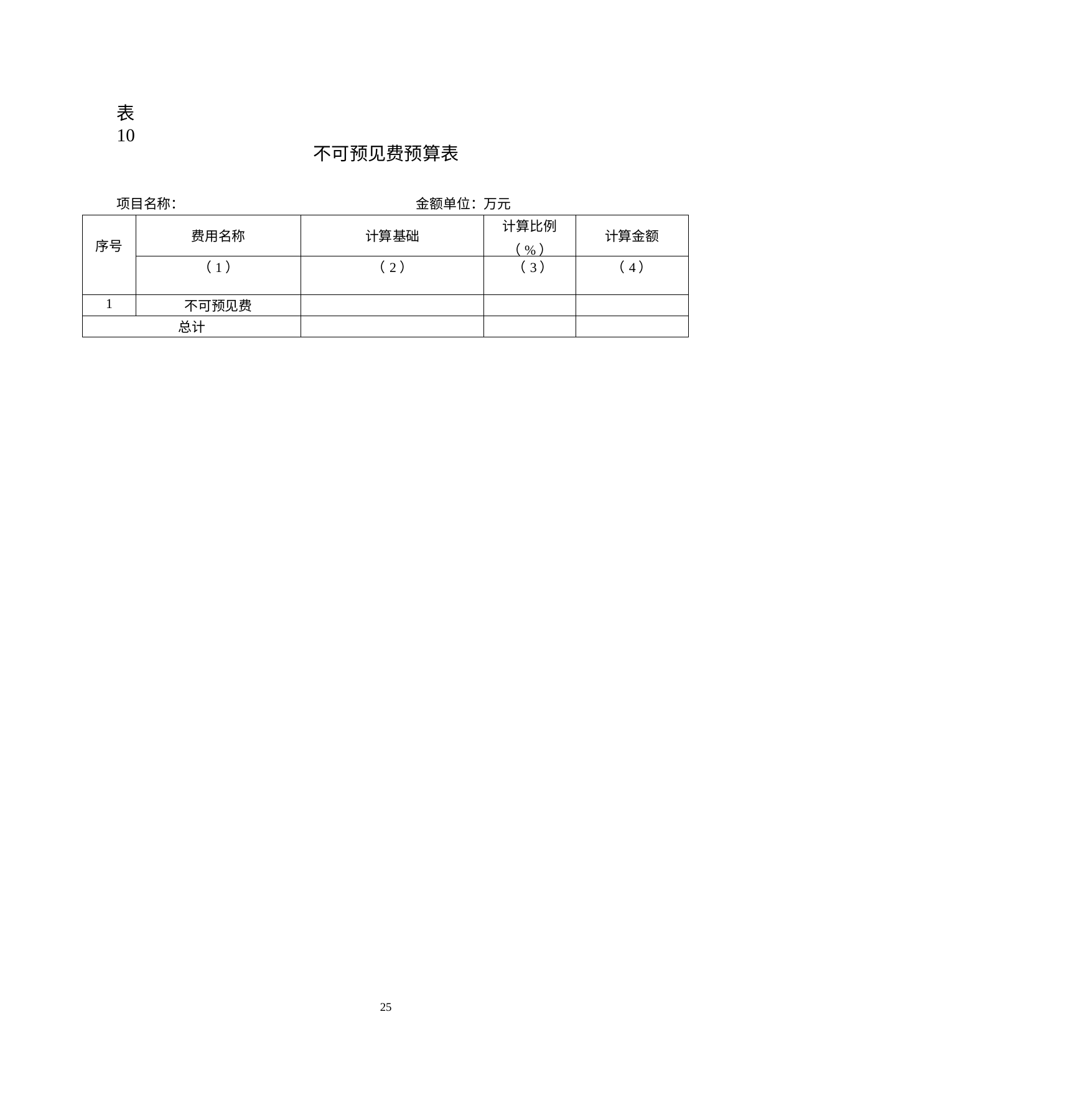

表 10
不可预见费预算表
项目名称：
金额单位：万元
| 序号 | 费用名称 | 计算基础 | 计算比例 （%） | 计算金额 |
| --- | --- | --- | --- | --- |
|  | （1） | （2） | （3） | （4） |
| 1 | 不可预见费 |  |  |  |
| 总计 |  |  |  |  |
25